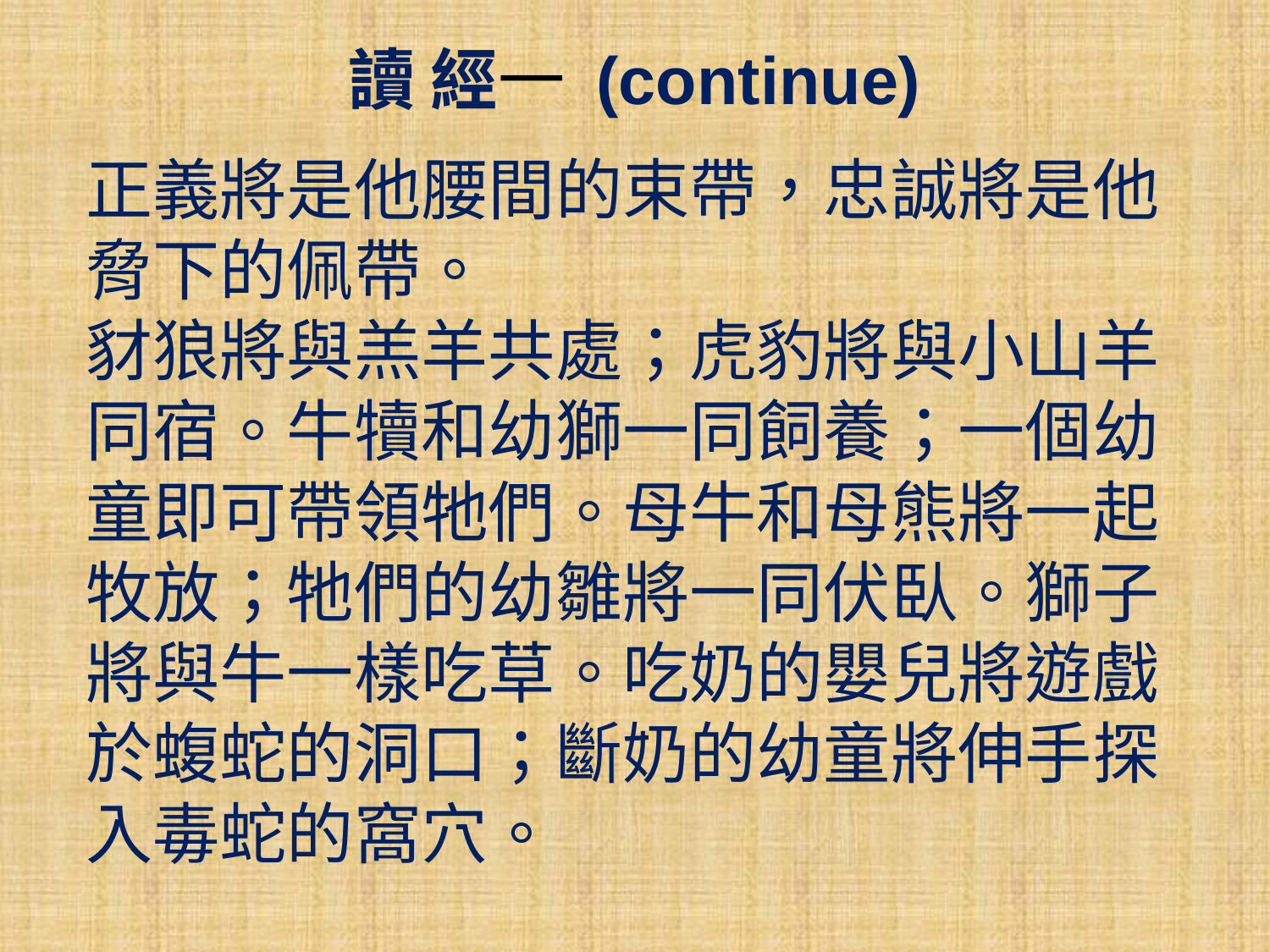

讀 經一 (continue)
正義將是他腰間的束帶，忠誠將是他脅下的佩帶。
豺狼將與羔羊共處；虎豹將與小山羊同宿。牛犢和幼獅一同飼養；一個幼童即可帶領牠們。母牛和母熊將一起牧放；牠們的幼雛將一同伏臥。獅子將與牛一樣吃草。吃奶的嬰兒將遊戲於蝮蛇的洞口；斷奶的幼童將伸手探入毒蛇的窩穴。